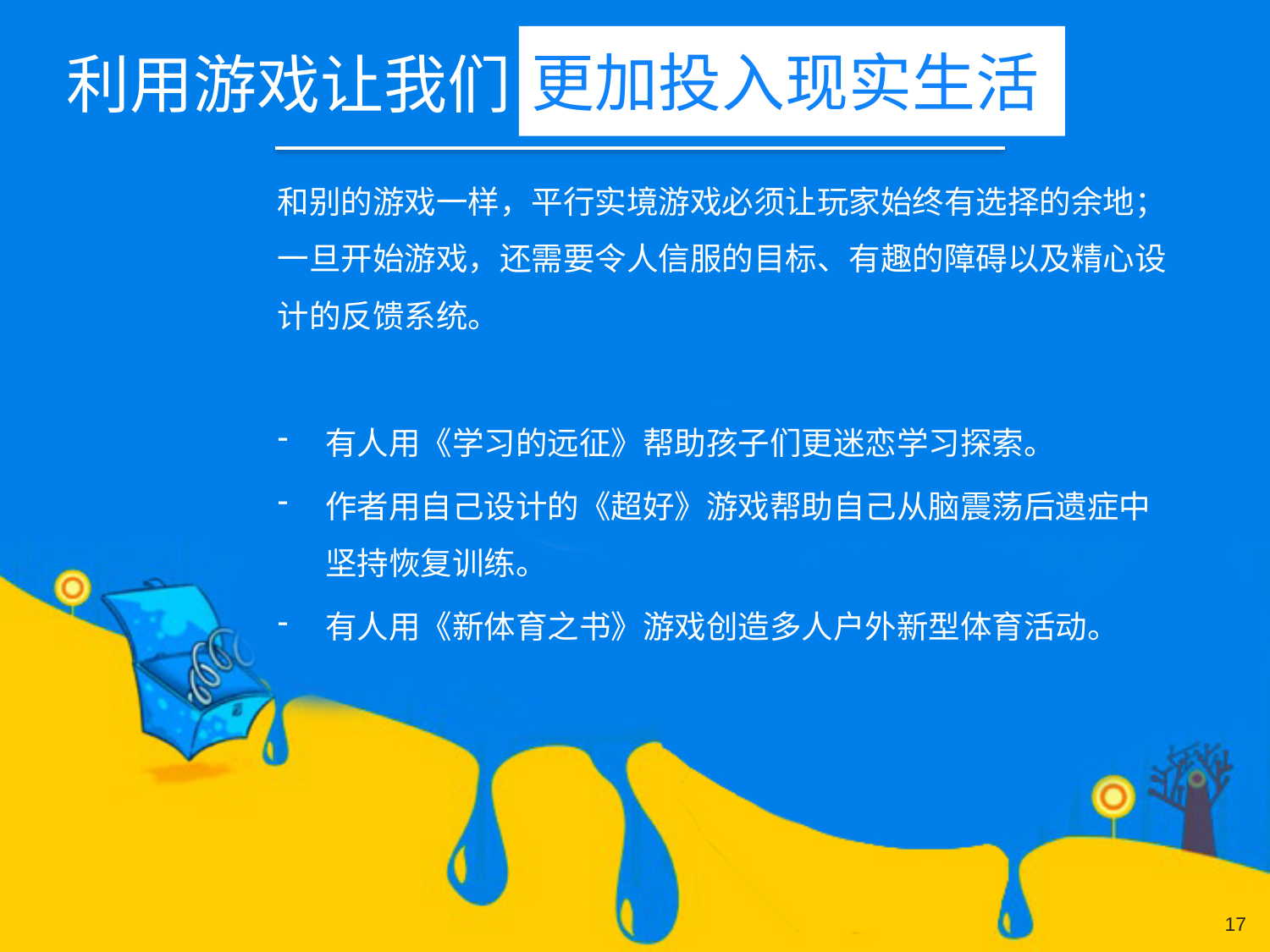

更加投入现实生活
# 利用游戏让我们
和别的游戏一样，平行实境游戏必须让玩家始终有选择的余地；一旦开始游戏，还需要令人信服的目标、有趣的障碍以及精心设计的反馈系统。

有人用《学习的远征》帮助孩子们更迷恋学习探索。
作者用自己设计的《超好》游戏帮助自己从脑震荡后遗症中坚持恢复训练。
有人用《新体育之书》游戏创造多人户外新型体育活动。